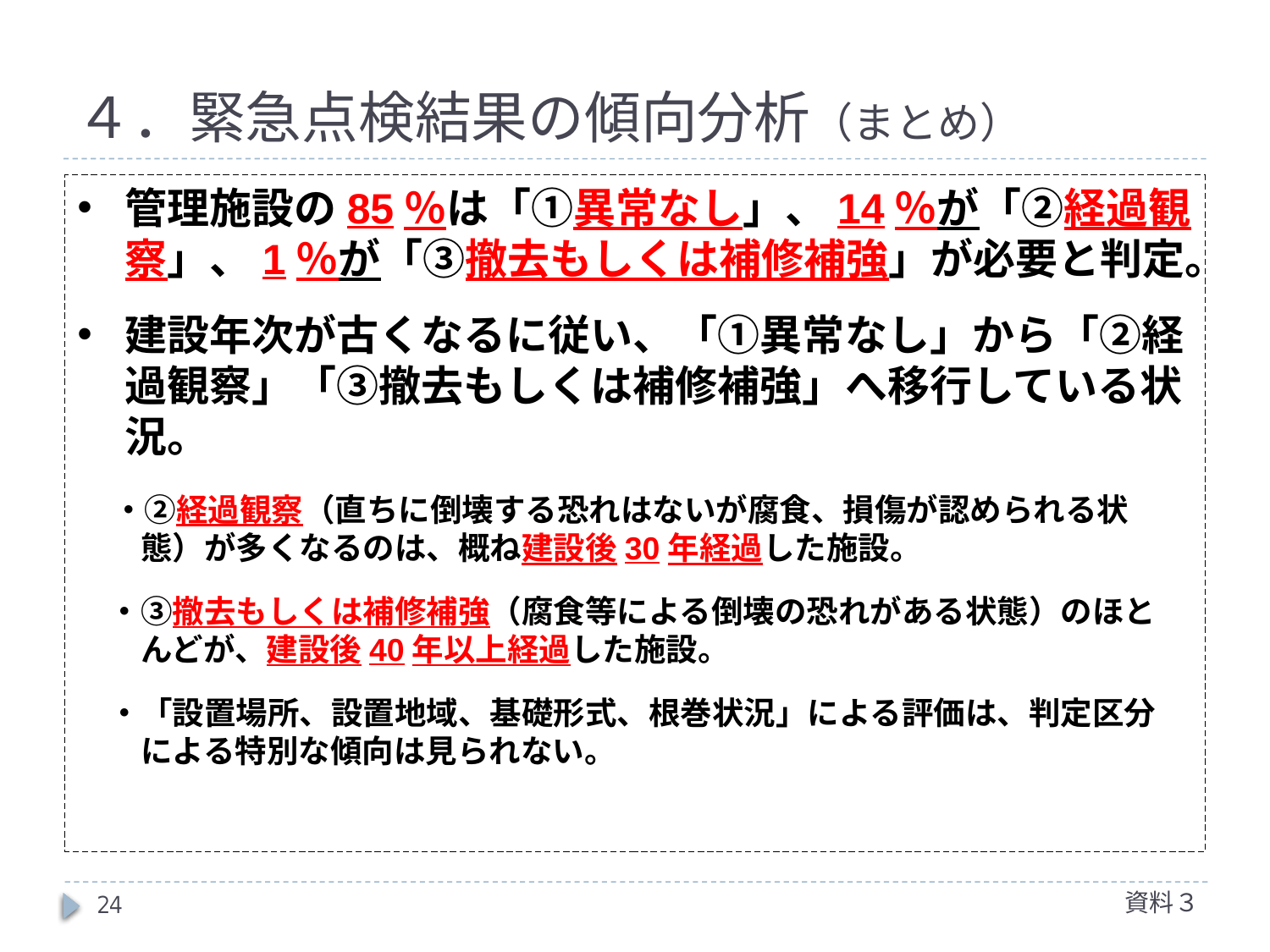

# ４．緊急点検結果の傾向分析（まとめ）
管理施設の85％は「①異常なし」、14％が「②経過観察」、1％が「③撤去もしくは補修補強」が必要と判定。

建設年次が古くなるに従い、「①異常なし」から「②経過観察」「③撤去もしくは補修補強」へ移行している状況。

　・②経過観察（直ちに倒壊する恐れはないが腐食、損傷が認められる状
　　態）が多くなるのは、概ね建設後30年経過した施設。

　・③撤去もしくは補修補強（腐食等による倒壊の恐れがある状態）のほと
　　んどが、建設後40年以上経過した施設。

　・「設置場所、設置地域、基礎形式、根巻状況」による評価は、判定区分
　　による特別な傾向は見られない。

資料３
24